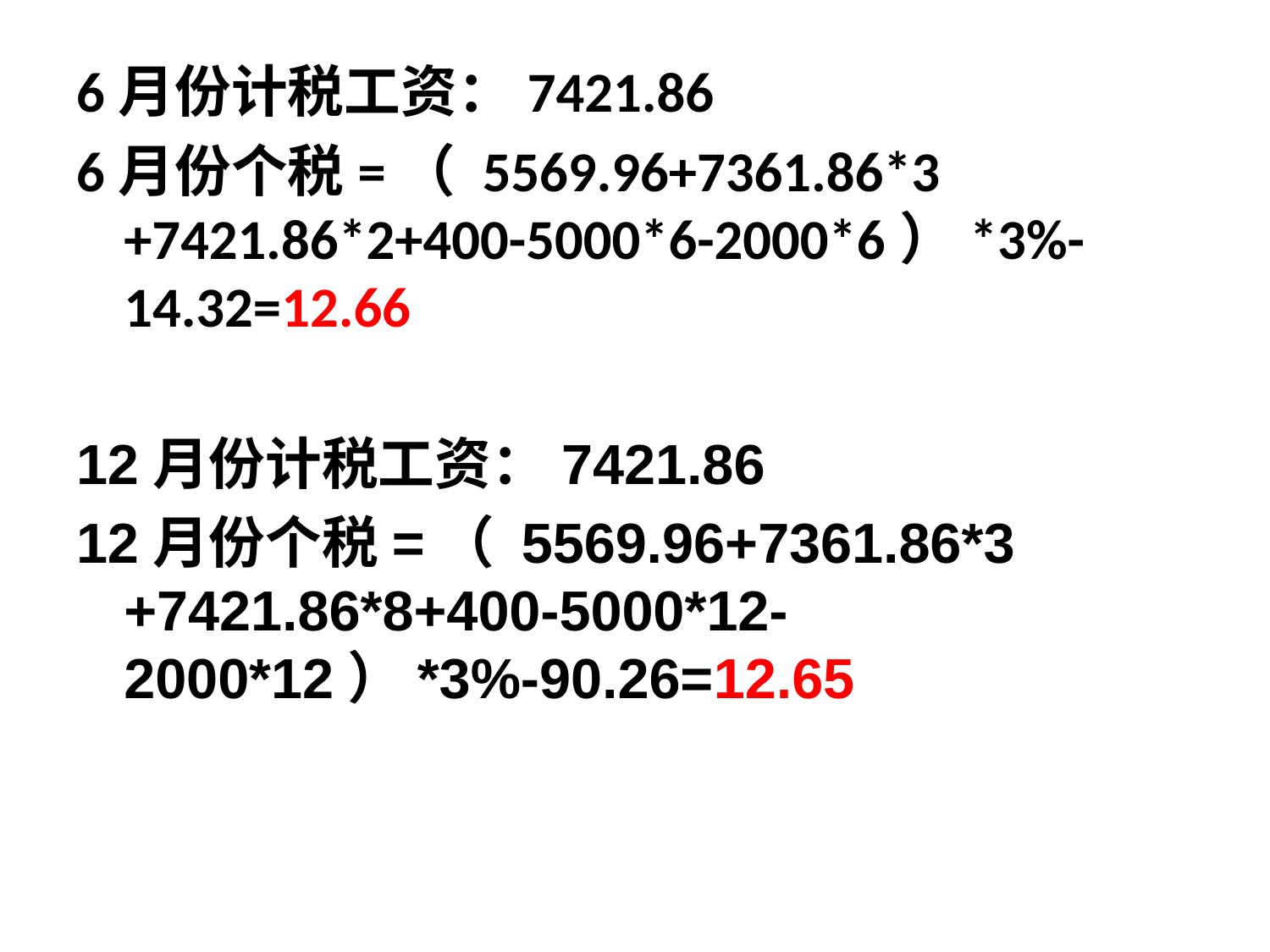

6月份计税工资：7421.86
6月份个税=（ 5569.96+7361.86*3 +7421.86*2+400-5000*6-2000*6）*3%-14.32=12.66

12月份计税工资：7421.86
12月份个税=（ 5569.96+7361.86*3 +7421.86*8+400-5000*12-2000*12）*3%-90.26=12.65